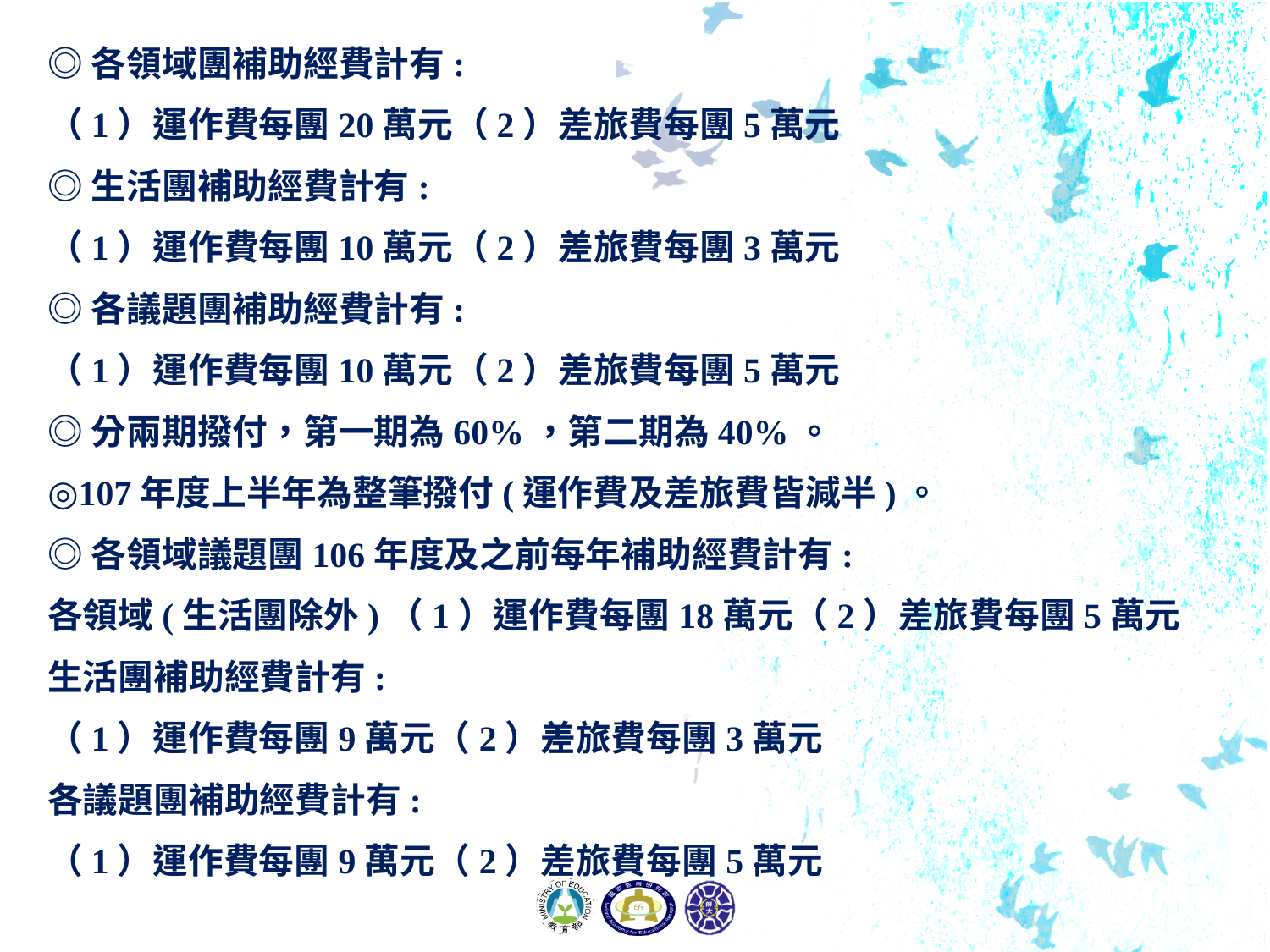

◎各領域團補助經費計有:
（1）運作費每團20萬元（2）差旅費每團5萬元
◎生活團補助經費計有:
（1）運作費每團10萬元（2）差旅費每團3萬元
◎各議題團補助經費計有:
（1）運作費每團10萬元（2）差旅費每團5萬元
◎分兩期撥付，第一期為60%，第二期為40%。
◎107年度上半年為整筆撥付(運作費及差旅費皆減半)。
◎各領域議題團106年度及之前每年補助經費計有:
各領域(生活團除外)（1）運作費每團18萬元（2）差旅費每團5萬元
生活團補助經費計有:
（1）運作費每團9萬元（2）差旅費每團3萬元
各議題團補助經費計有:
（1）運作費每團9萬元（2）差旅費每團5萬元